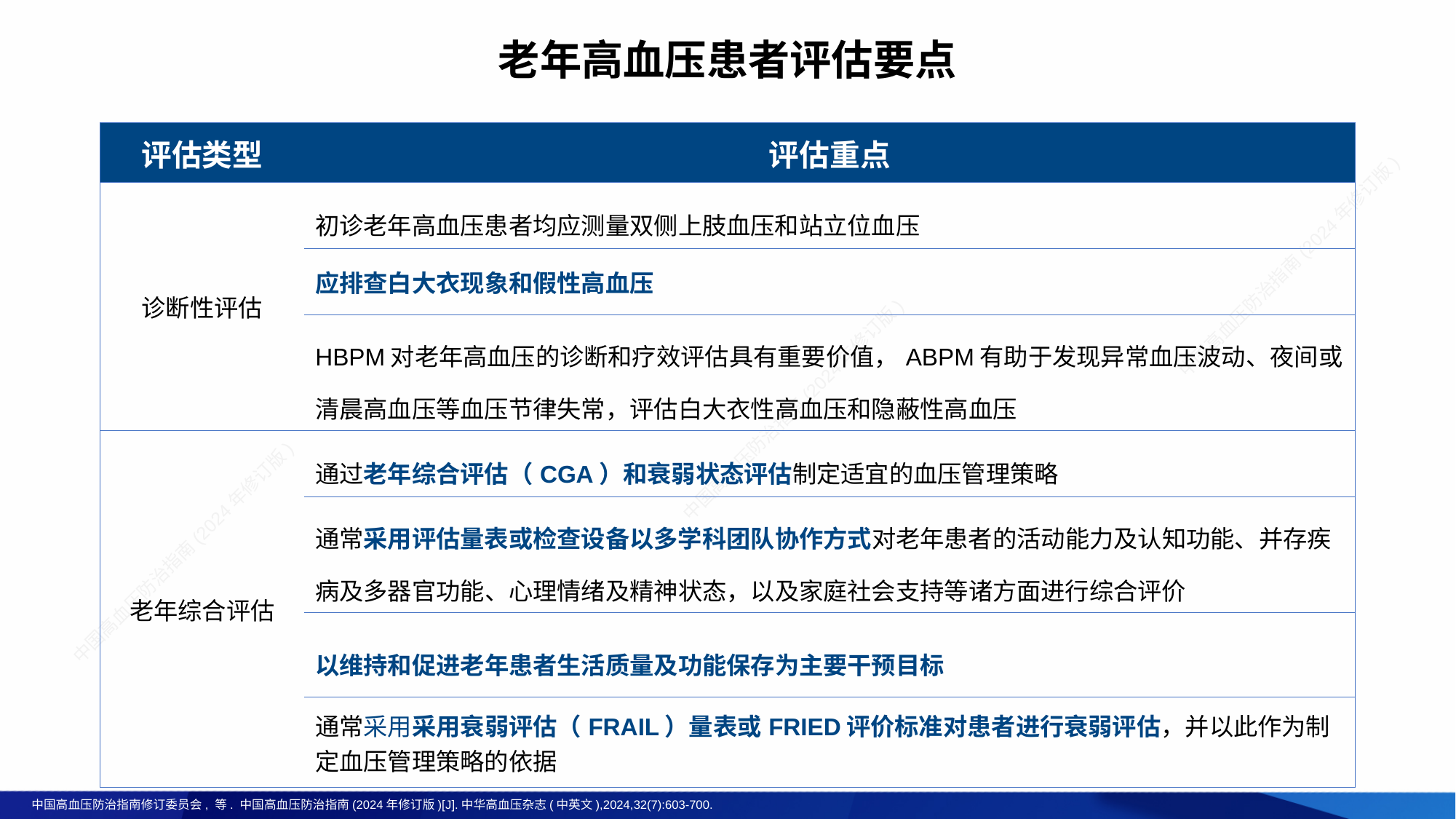

# 老年高血压患者评估要点
| 评估类型 | 评估重点 |
| --- | --- |
| 诊断性评估 | 初诊老年高血压患者均应测量双侧上肢血压和站立位血压 |
|  | 应排查白大衣现象和假性高血压 |
|  | HBPM对老年高血压的诊断和疗效评估具有重要价值，ABPM有助于发现异常血压波动、夜间或清晨高血压等血压节律失常，评估白大衣性高血压和隐蔽性高血压 |
| 老年综合评估 | 通过老年综合评估（CGA）和衰弱状态评估制定适宜的血压管理策略 |
|  | 通常采用评估量表或检查设备以多学科团队协作方式对老年患者的活动能力及认知功能、并存疾病及多器官功能、心理情绪及精神状态，以及家庭社会支持等诸方面进行综合评价 |
|  | 以维持和促进老年患者生活质量及功能保存为主要干预目标 |
|  | 通常采用采用衰弱评估（FRAIL）量表或FRIED评价标准对患者进行衰弱评估，并以此作为制定血压管理策略的依据 |